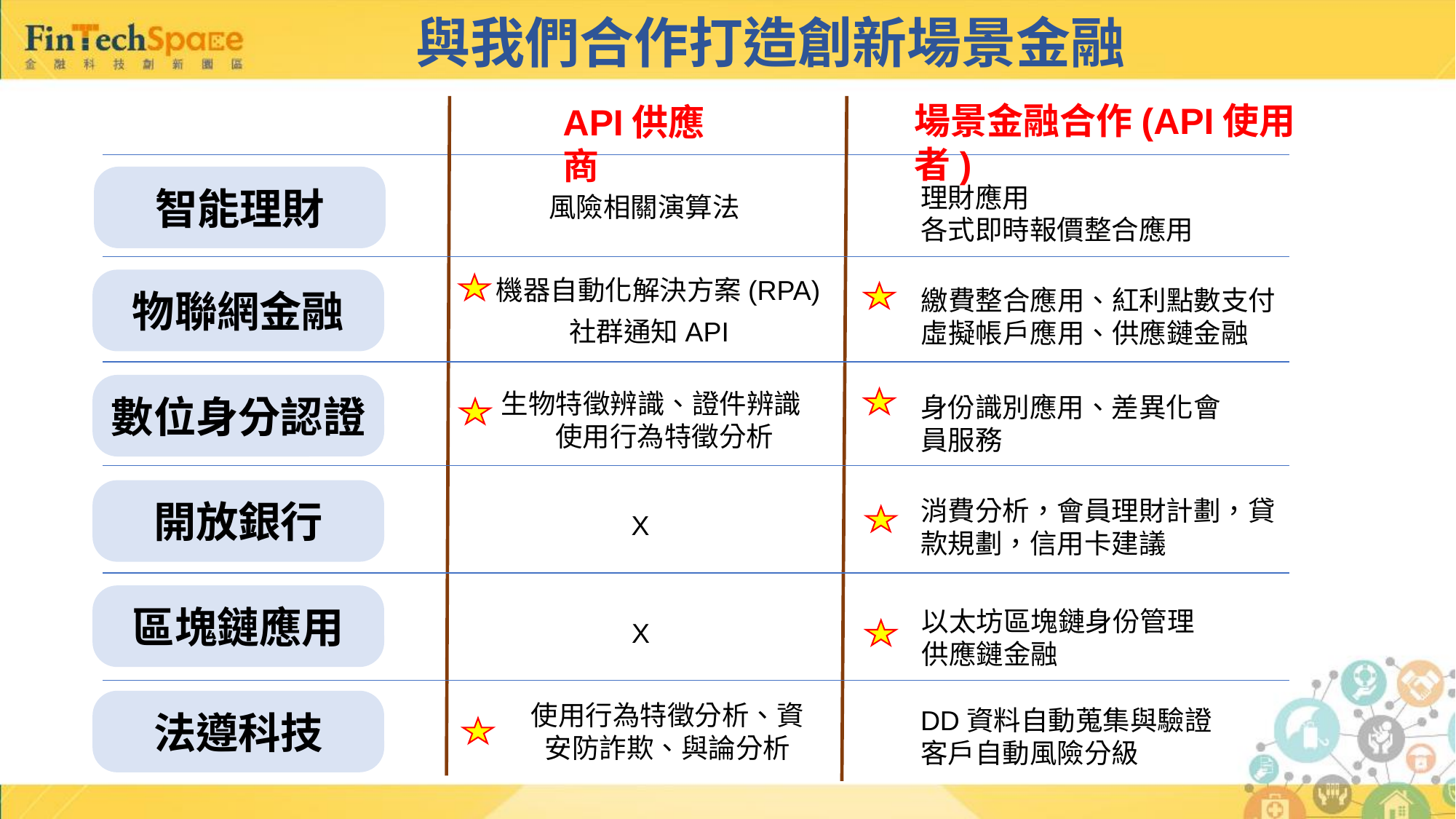

# 與我們合作打造創新場景金融
場景金融合作(API使用者)
API供應商
智能理財
理財應用
各式即時報價整合應用
風險相關演算法

機器自動化解決方案(RPA)
物聯網金融

繳費整合應用、紅利點數支付
虛擬帳戶應用、供應鏈金融

社群通知API
數位身分認證
生物特徵辨識、證件辨識
使用行為特徵分析
身份識別應用、差異化會員服務

開放銀行
消費分析，會員理財計劃，貸款規劃，信用卡建議
X

區塊鏈應用
以太坊區塊鏈身份管理
供應鏈金融
X

法遵科技
使用行為特徵分析、資安防詐欺、與論分析
DD資料自動蒐集與驗證
客戶自動風險分級

區塊鏈技術在金融的應用，已有幾個重要賽道成形，包括貿易融資、供應鏈融資、數位資產交易等主題